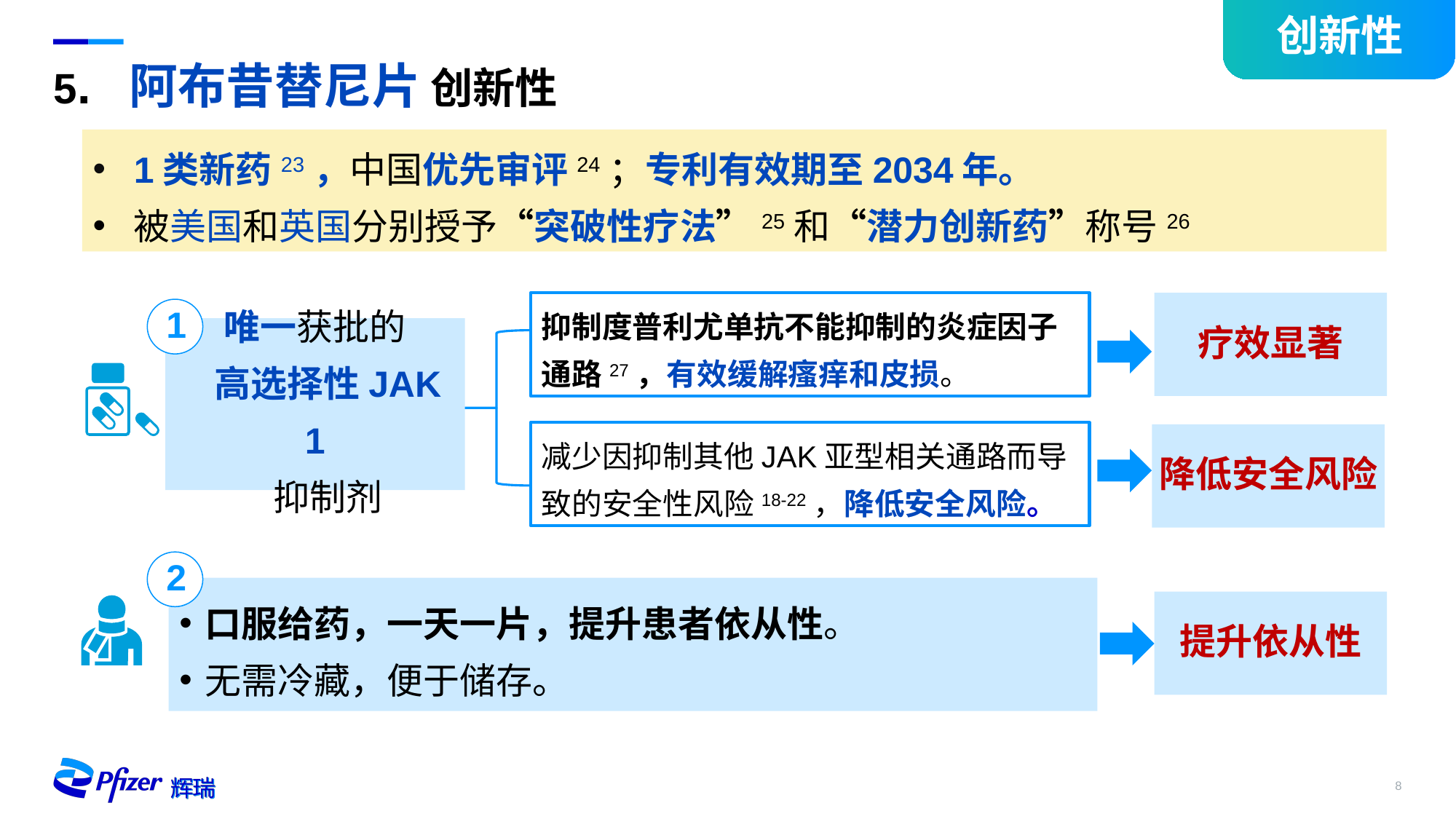

创新性
# 5.  阿布昔替尼片 创新性
1类新药23，中国优先审评24；专利有效期至2034年。
被美国和英国分别授予“突破性疗法”25和“潜力创新药”称号26
抑制度普利尤单抗不能抑制的炎症因子通路27，有效缓解瘙痒和皮损。
疗效显著
1
唯一获批的
  高选择性JAK 1
  抑制剂

减少因抑制其他JAK亚型相关通路而导致的安全性风险18-22，降低安全风险。
降低安全风险

2
口服给药，一天一片，提升患者依从性。
无需冷藏，便于储存。

提升依从性